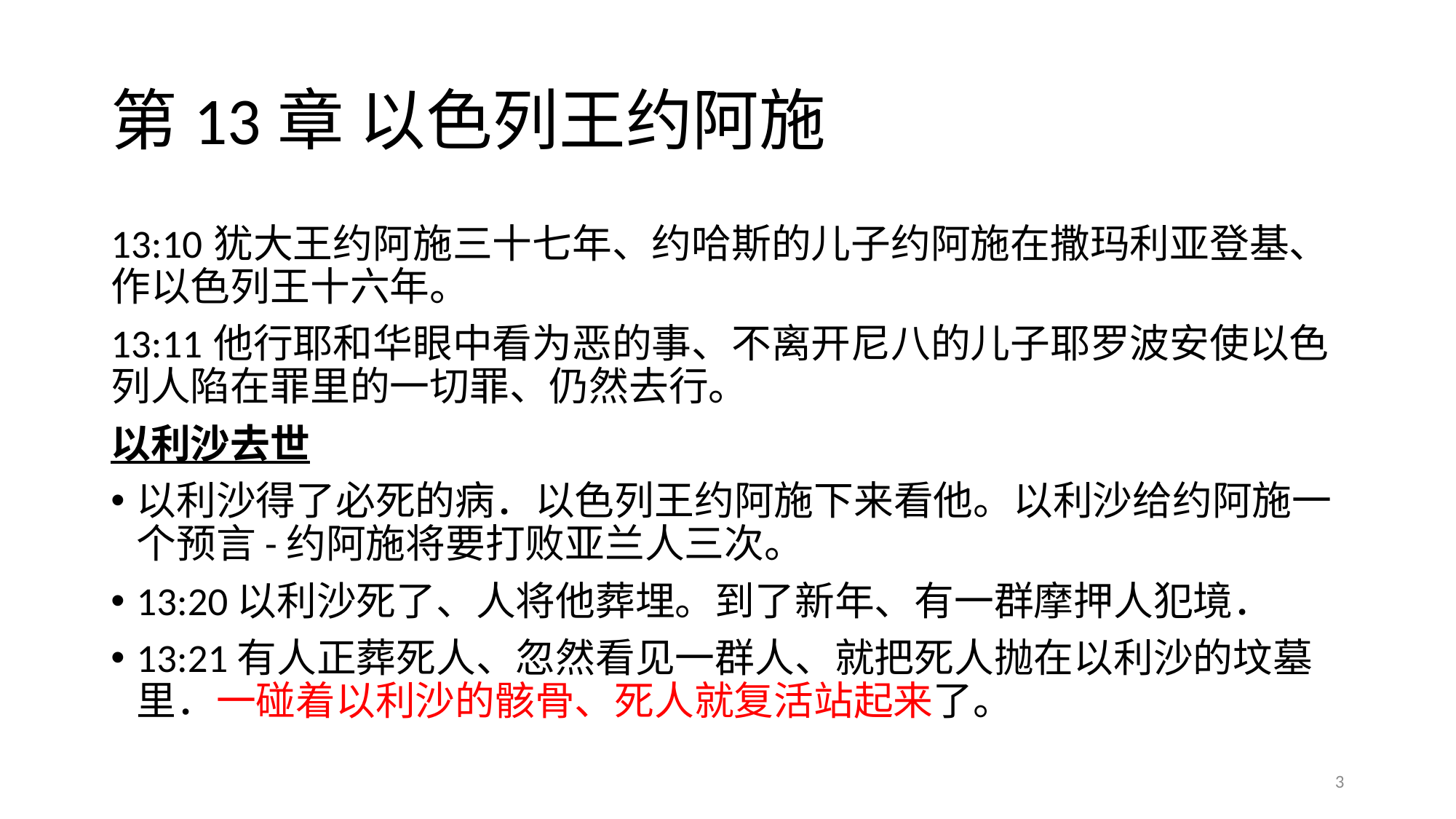

# 第13章 以色列王约阿施
13:10	犹大王约阿施三十七年、约哈斯的儿子约阿施在撒玛利亚登基、作以色列王十六年。
13:11	他行耶和华眼中看为恶的事、不离开尼八的儿子耶罗波安使以色列人陷在罪里的一切罪、仍然去行。
以利沙去世
以利沙得了必死的病．以色列王约阿施下来看他。以利沙给约阿施一个预言-约阿施将要打败亚兰人三次。
13:20以利沙死了、人将他葬埋。到了新年、有一群摩押人犯境．
13:21有人正葬死人、忽然看见一群人、就把死人抛在以利沙的坟墓里．一碰着以利沙的骸骨、死人就复活站起来了。

3